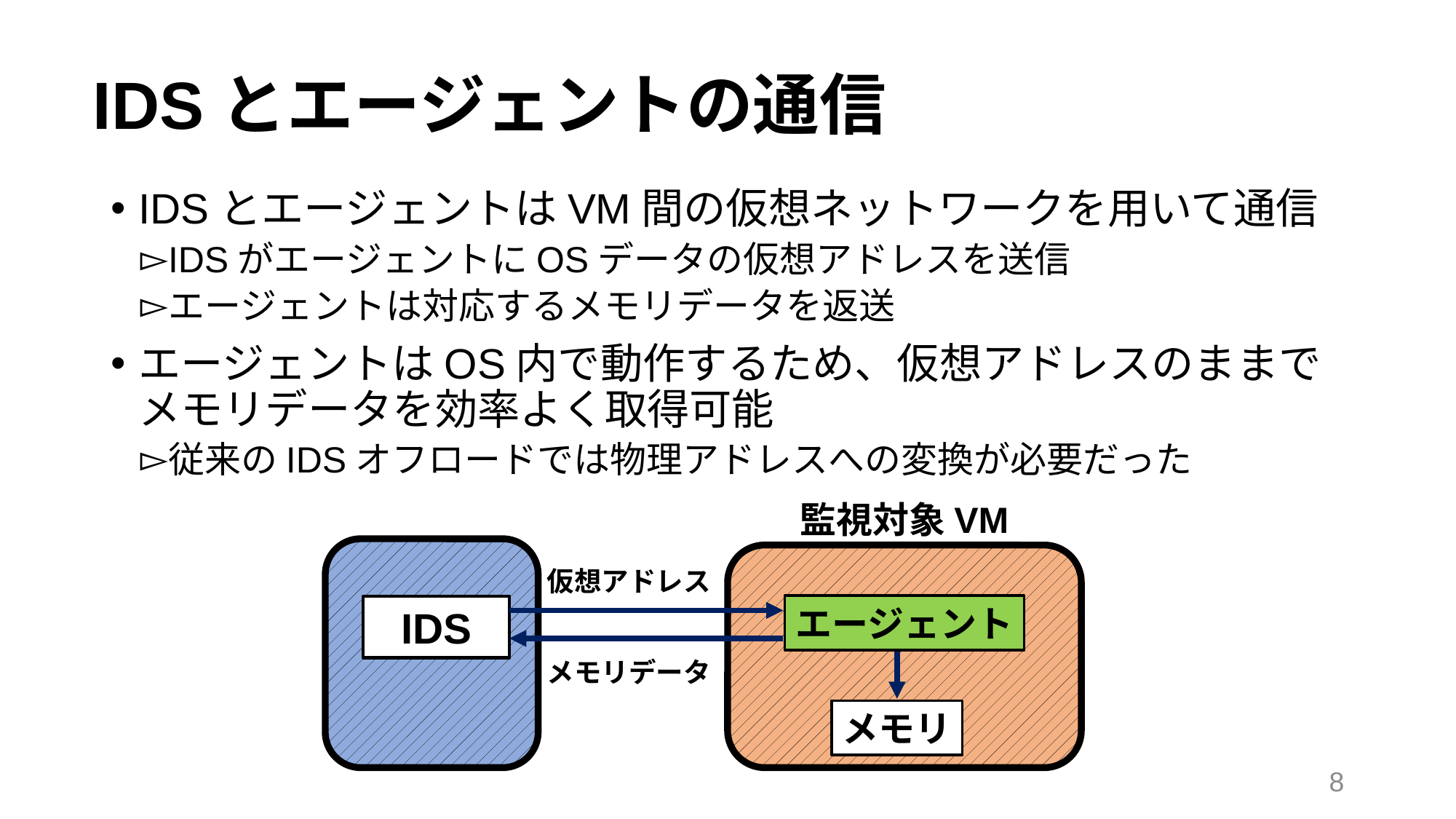

# IDSとエージェントの通信
IDSとエージェントはVM間の仮想ネットワークを用いて通信
IDSがエージェントにOSデータの仮想アドレスを送信
エージェントは対応するメモリデータを返送
エージェントはOS内で動作するため、仮想アドレスのままでメモリデータを効率よく取得可能
従来のIDSオフロードでは物理アドレスへの変換が必要だった
監視対象VM

仮想アドレス
エージェント
IDS
メモリデータ
メモリ
8